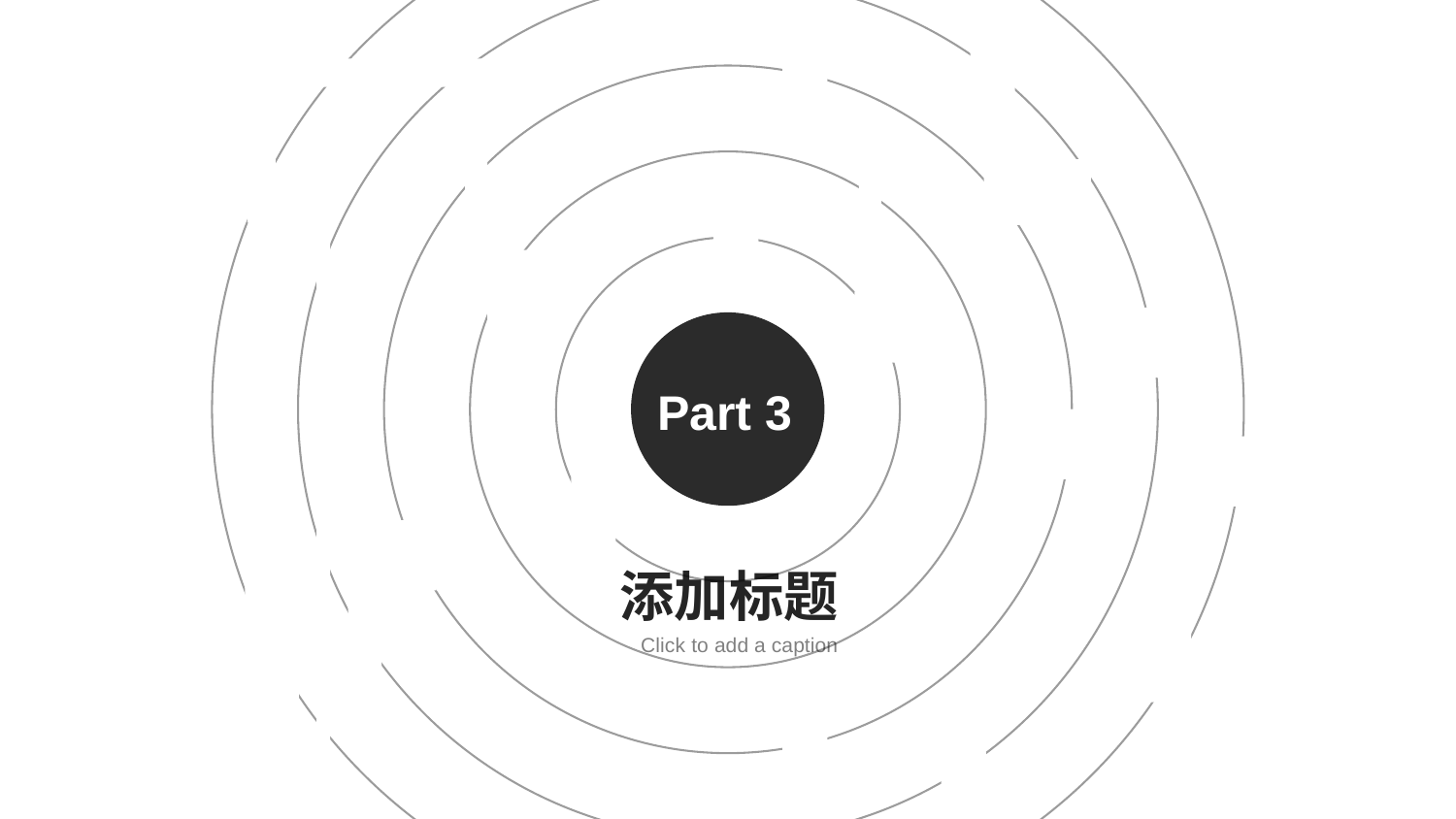

Part 3
添加标题
Click to add a caption